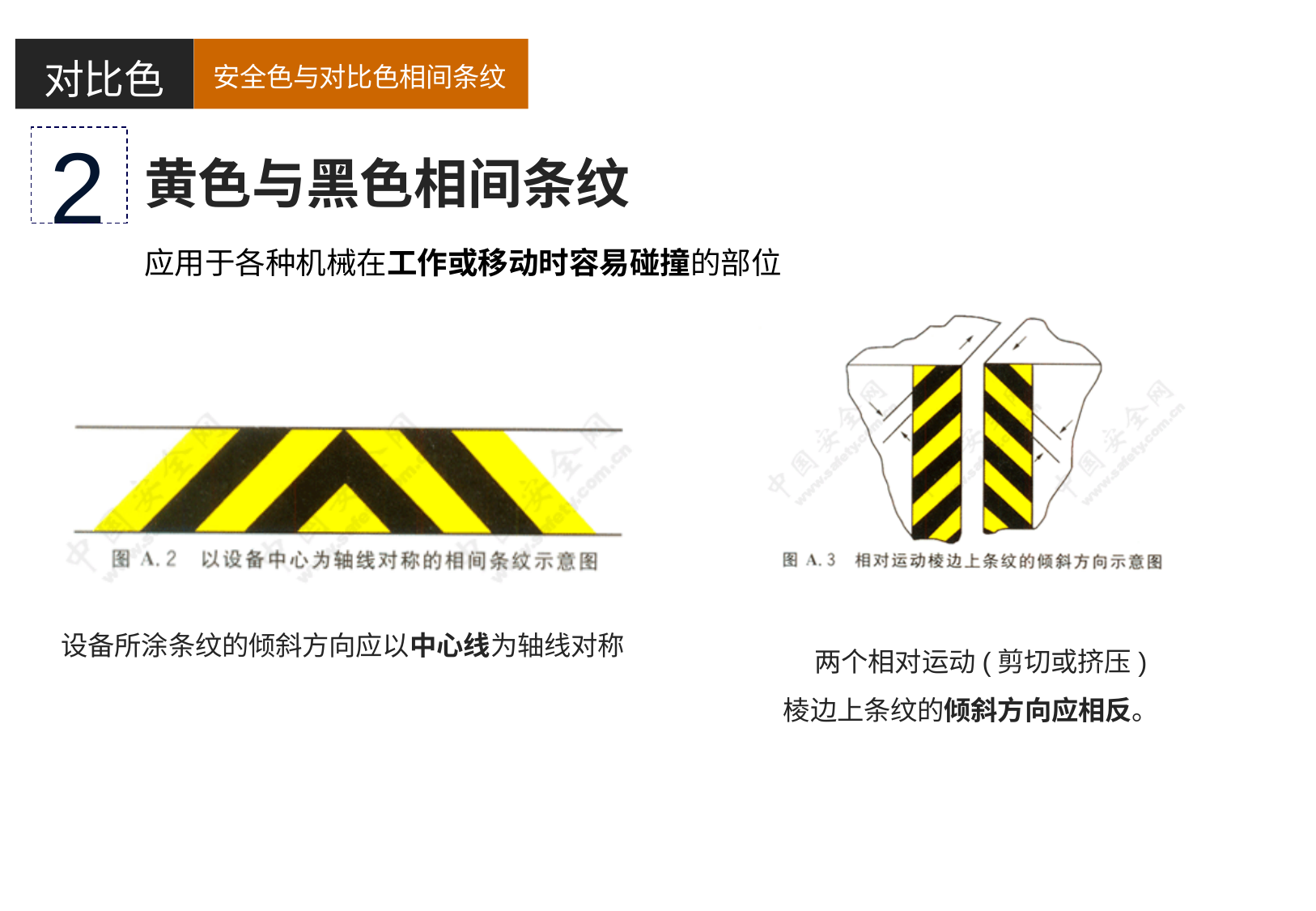

对比色
安全色与对比色相间条纹
2

黄色与黑色相间条纹
应用于各种机械在工作或移动时容易碰撞的部位

设备所涂条纹的倾斜方向应以中心线为轴线对称
两个相对运动(剪切或挤压) 棱边上条纹的倾斜方向应相反。